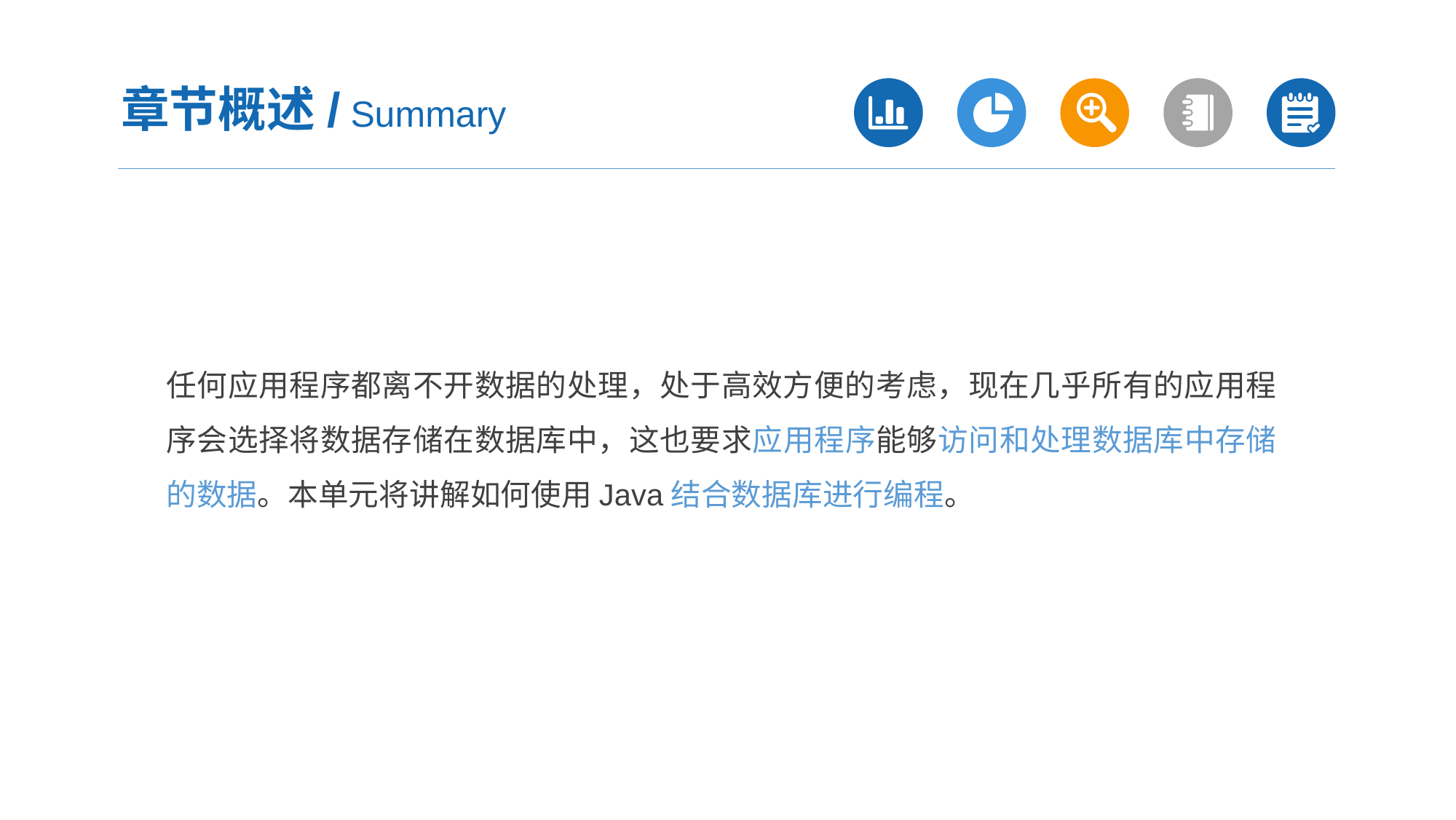

章节概述/ Summary
任何应用程序都离不开数据的处理，处于高效方便的考虑，现在几乎所有的应用程序会选择将数据存储在数据库中，这也要求应用程序能够访问和处理数据库中存储的数据。本单元将讲解如何使用Java结合数据库进行编程。